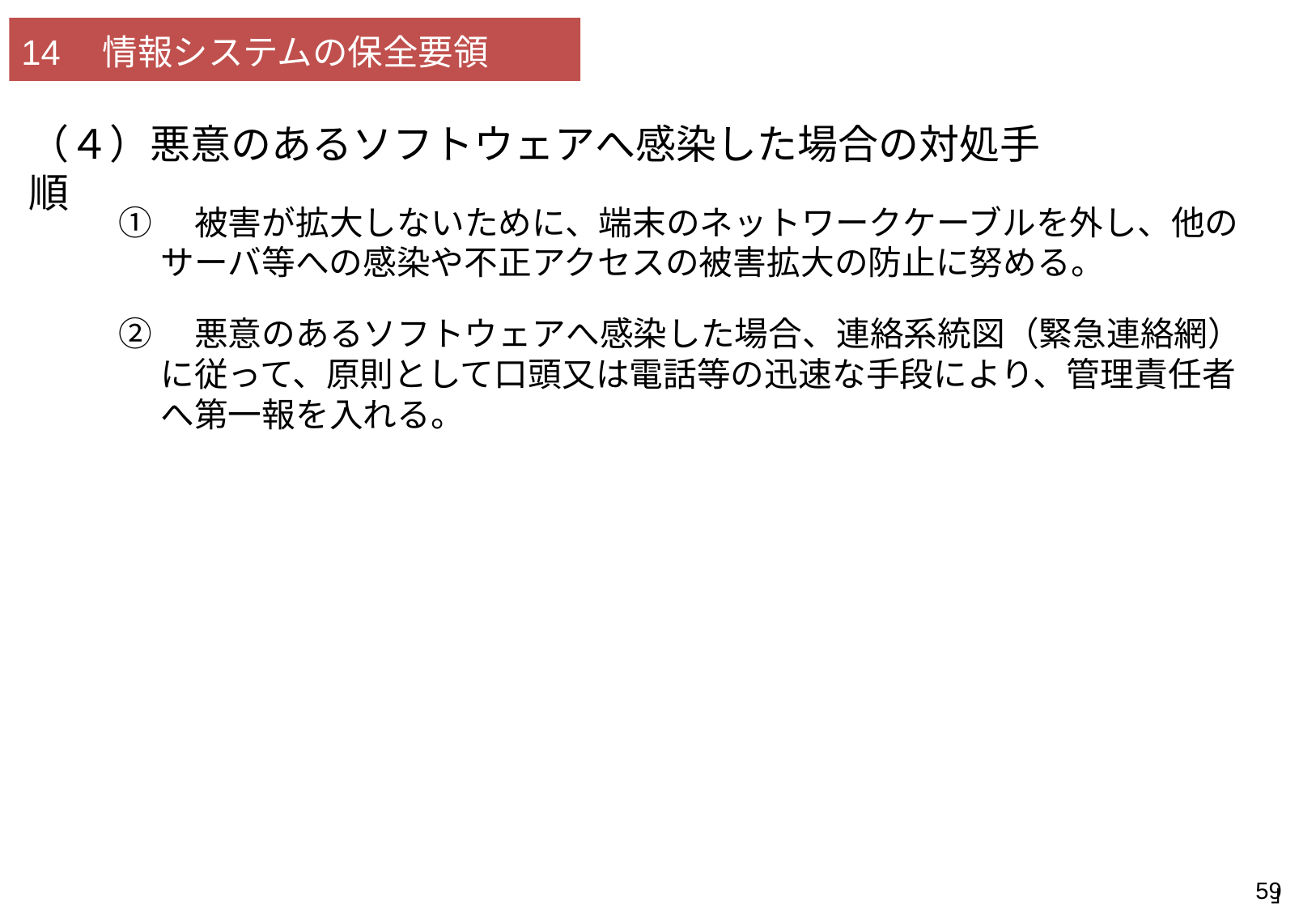

14　情報システムの保全要領
（４）悪意のあるソフトウェアへ感染した場合の対処手順
| 53 | 秘密を取り扱う電子計算機等の使用、管理等（悪意のあるソフトウェアへの感染を防止するための対策及び感染した場合の対処手順を含む。）に関することが記載されているか。 |
| --- | --- |
①　被害が拡大しないために、端末のネットワークケーブルを外し、他のサーバ等への感染や不正アクセスの被害拡大の防止に努める。
②　悪意のあるソフトウェアへ感染した場合、連絡系統図（緊急連絡網）に従って、原則として口頭又は電話等の迅速な手段により、管理責任者へ第一報を入れる。
59
」